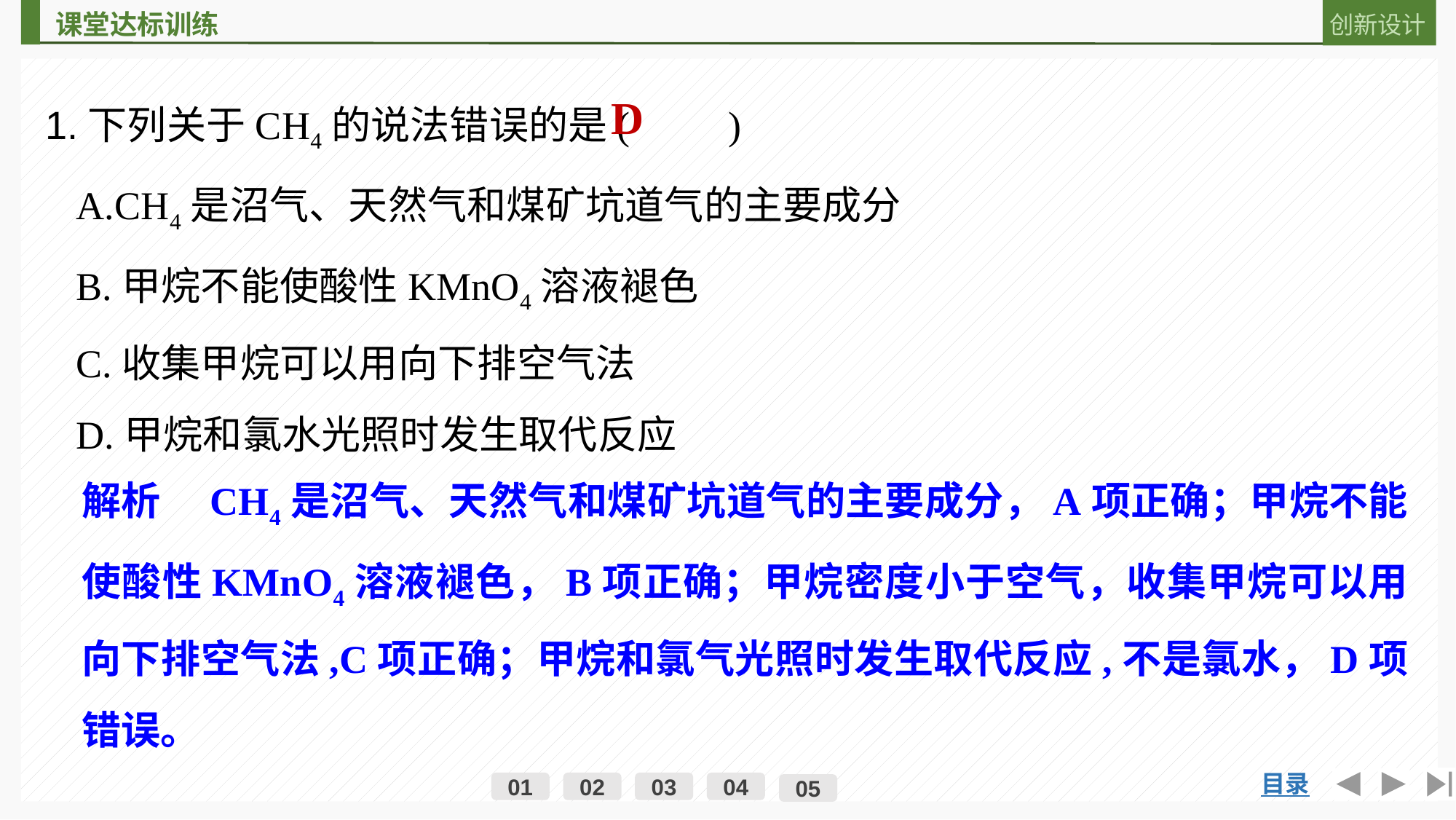

1.下列关于CH4的说法错误的是(　　)
D
A.CH4是沼气、天然气和煤矿坑道气的主要成分
B.甲烷不能使酸性KMnO4溶液褪色
C.收集甲烷可以用向下排空气法
D.甲烷和氯水光照时发生取代反应
解析　CH4是沼气、天然气和煤矿坑道气的主要成分，A项正确；甲烷不能使酸性KMnO4溶液褪色，B项正确；甲烷密度小于空气，收集甲烷可以用向下排空气法,C项正确；甲烷和氯气光照时发生取代反应,不是氯水，D项错误。